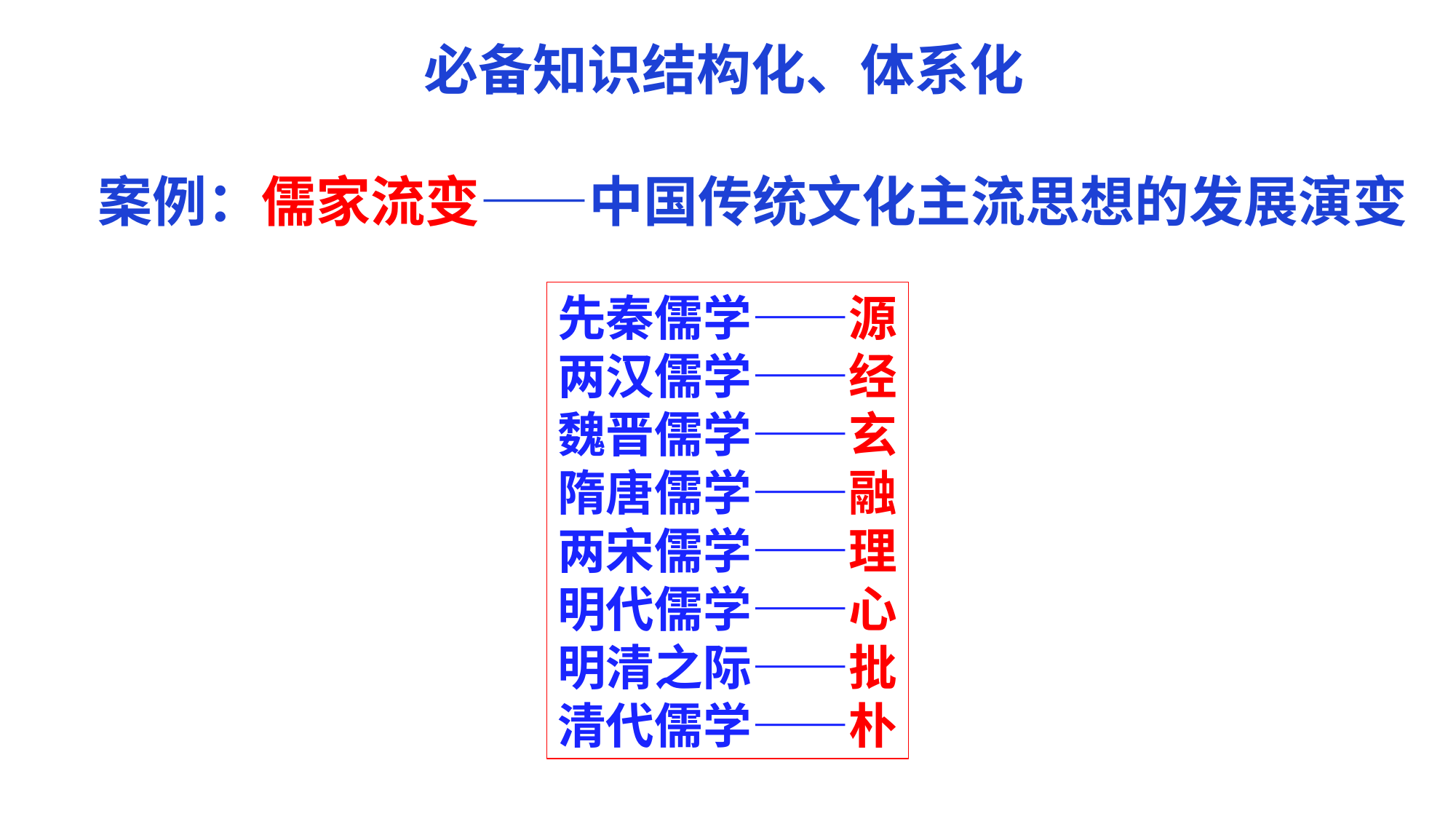

必备知识结构化、体系化
案例：儒家流变——中国传统文化主流思想的发展演变
先秦儒学——源
两汉儒学——经
魏晋儒学——玄
隋唐儒学——融
两宋儒学——理
明代儒学——心
明清之际——批
清代儒学——朴